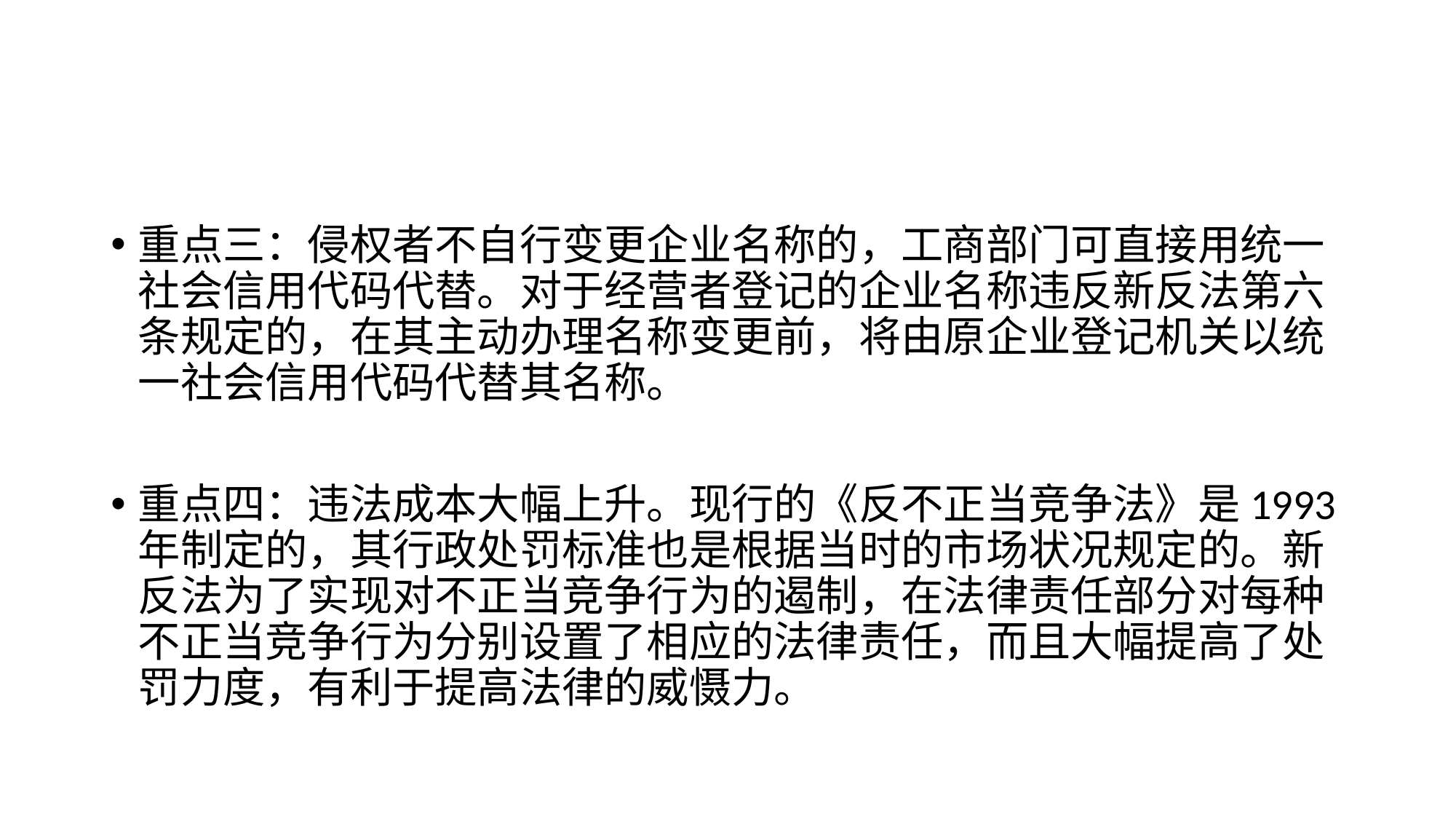

#
重点三：侵权者不自行变更企业名称的，工商部门可直接用统一社会信用代码代替。对于经营者登记的企业名称违反新反法第六条规定的，在其主动办理名称变更前，将由原企业登记机关以统一社会信用代码代替其名称。

重点四：违法成本大幅上升。现行的《反不正当竞争法》是1993年制定的，其行政处罚标准也是根据当时的市场状况规定的。新反法为了实现对不正当竞争行为的遏制，在法律责任部分对每种不正当竞争行为分别设置了相应的法律责任，而且大幅提高了处罚力度，有利于提高法律的威慑力。